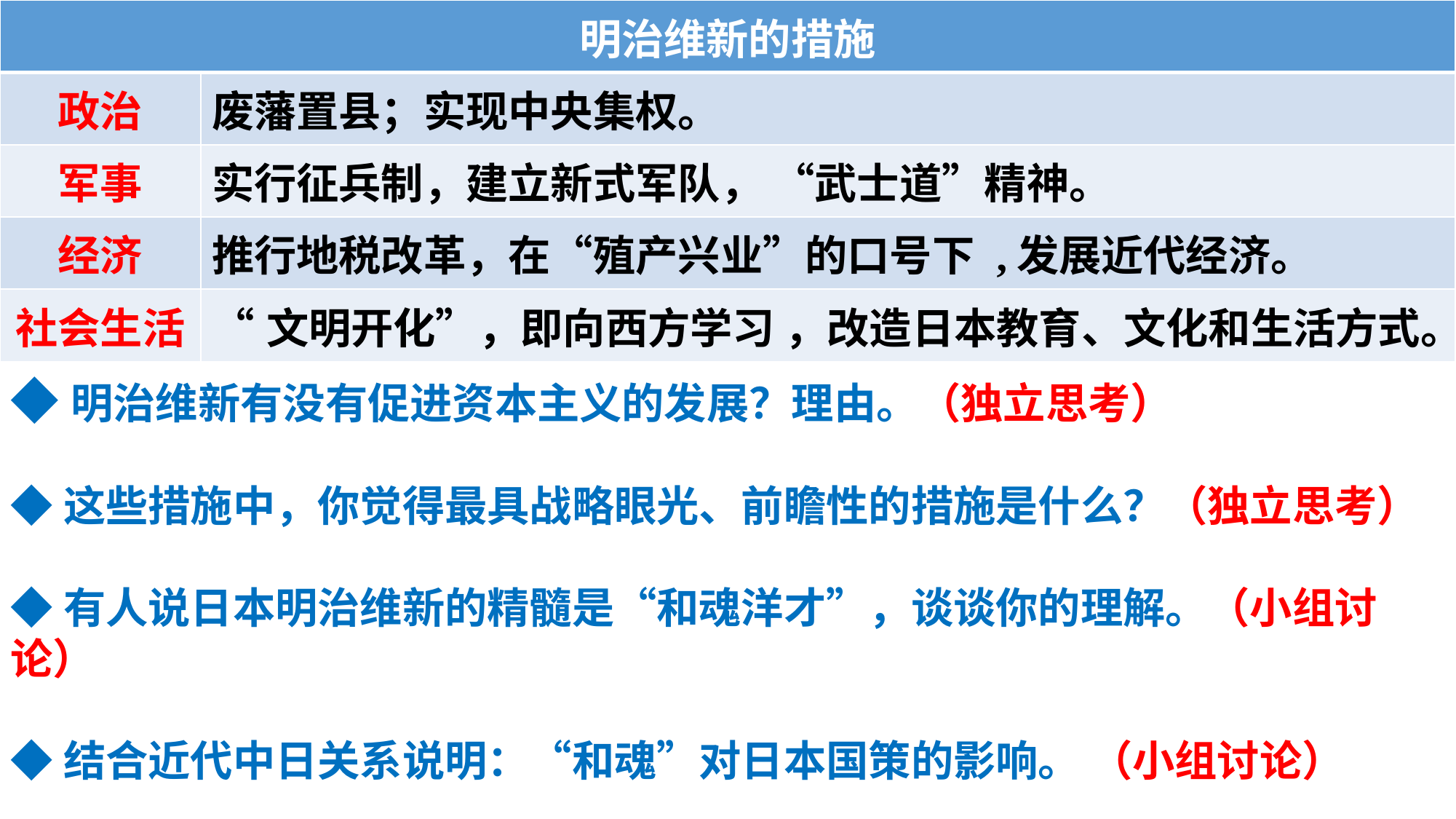

| 明治维新的措施 |  |
| --- | --- |
| 政治 | 废藩置县；实现中央集权。 |
| 军事 | 实行征兵制，建立新式军队， “武士道”精神。 |
| 经济 | 推行地税改革，在“殖产兴业”的口号下 ,发展近代经济。 |
| 社会生活 | “文明开化”，即向西方学习 ，改造日本教育、文化和生活方式。 |
#
◆明治维新有没有促进资本主义的发展？理由。（独立思考）

◆这些措施中，你觉得最具战略眼光、前瞻性的措施是什么？（独立思考）

◆有人说日本明治维新的精髓是“和魂洋才”，谈谈你的理解。（小组讨论）

◆结合近代中日关系说明：“和魂”对日本国策的影响。 （小组讨论）